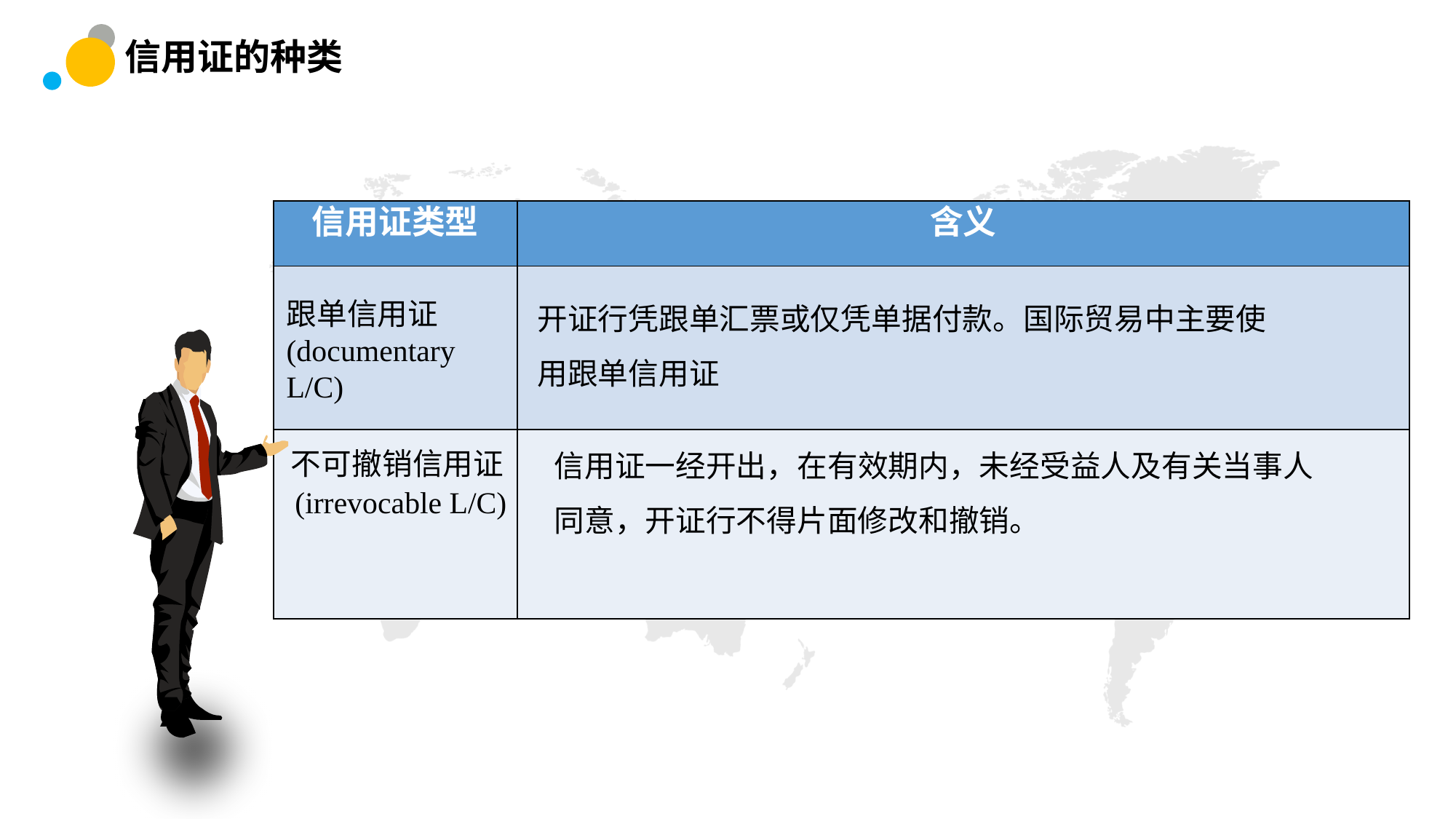

信用证的种类
| 信用证类型 | 含义 |
| --- | --- |
|  |  |
|  |  |
开证行凭跟单汇票或仅凭单据付款。国际贸易中主要使用跟单信用证
跟单信用证(documentary L/C)

信用证一经开出，在有效期内，未经受益人及有关当事人同意，开证行不得片面修改和撤销。
不可撤销信用证(irrevocable L/C)